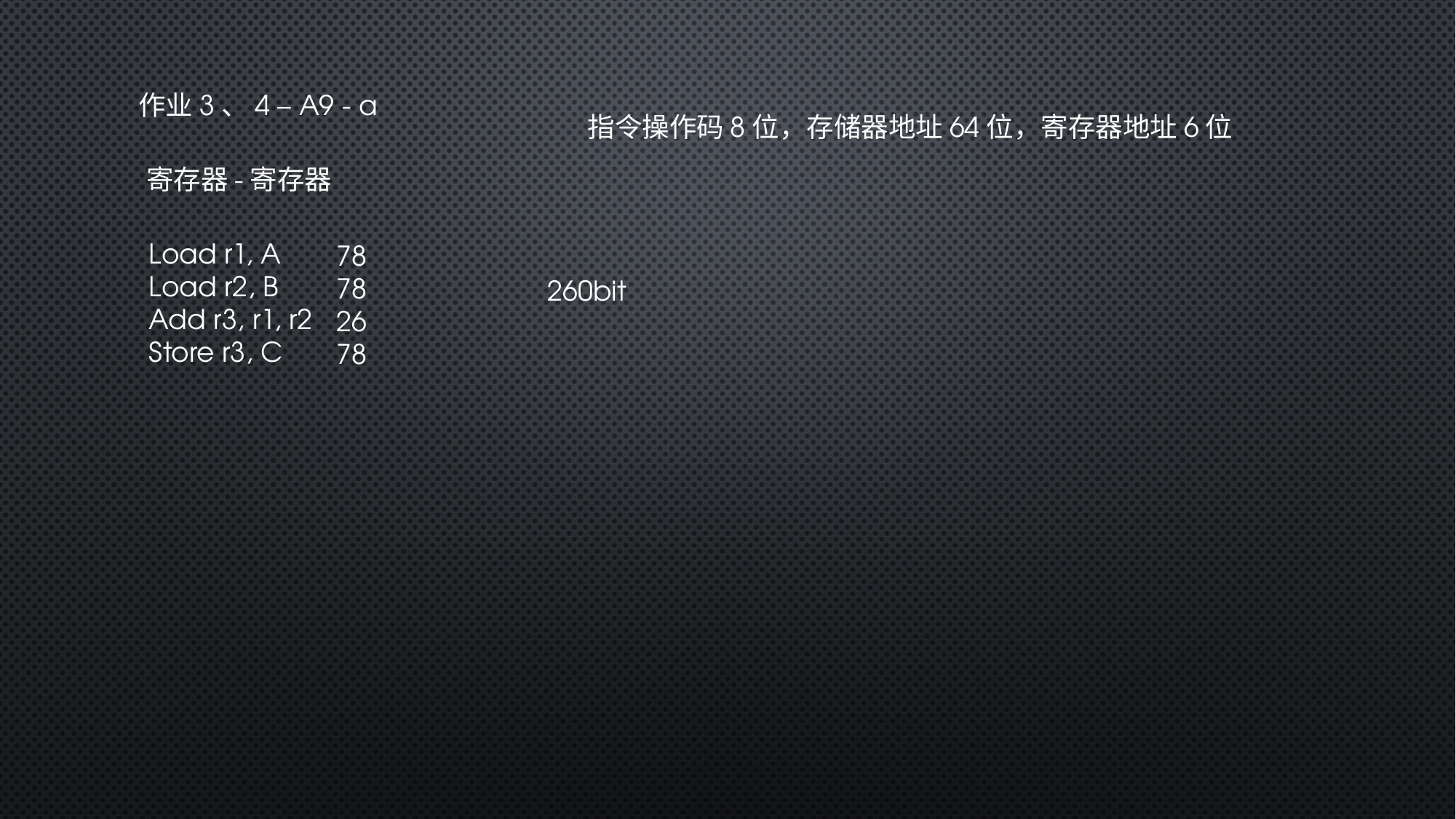

作业3、4 – A9 - a
指令操作码8位，存储器地址64位，寄存器地址6位
寄存器-寄存器
Load r1, A
Load r2, B
Add r3, r1, r2
Store r3, C
78
78
26
78
260bit